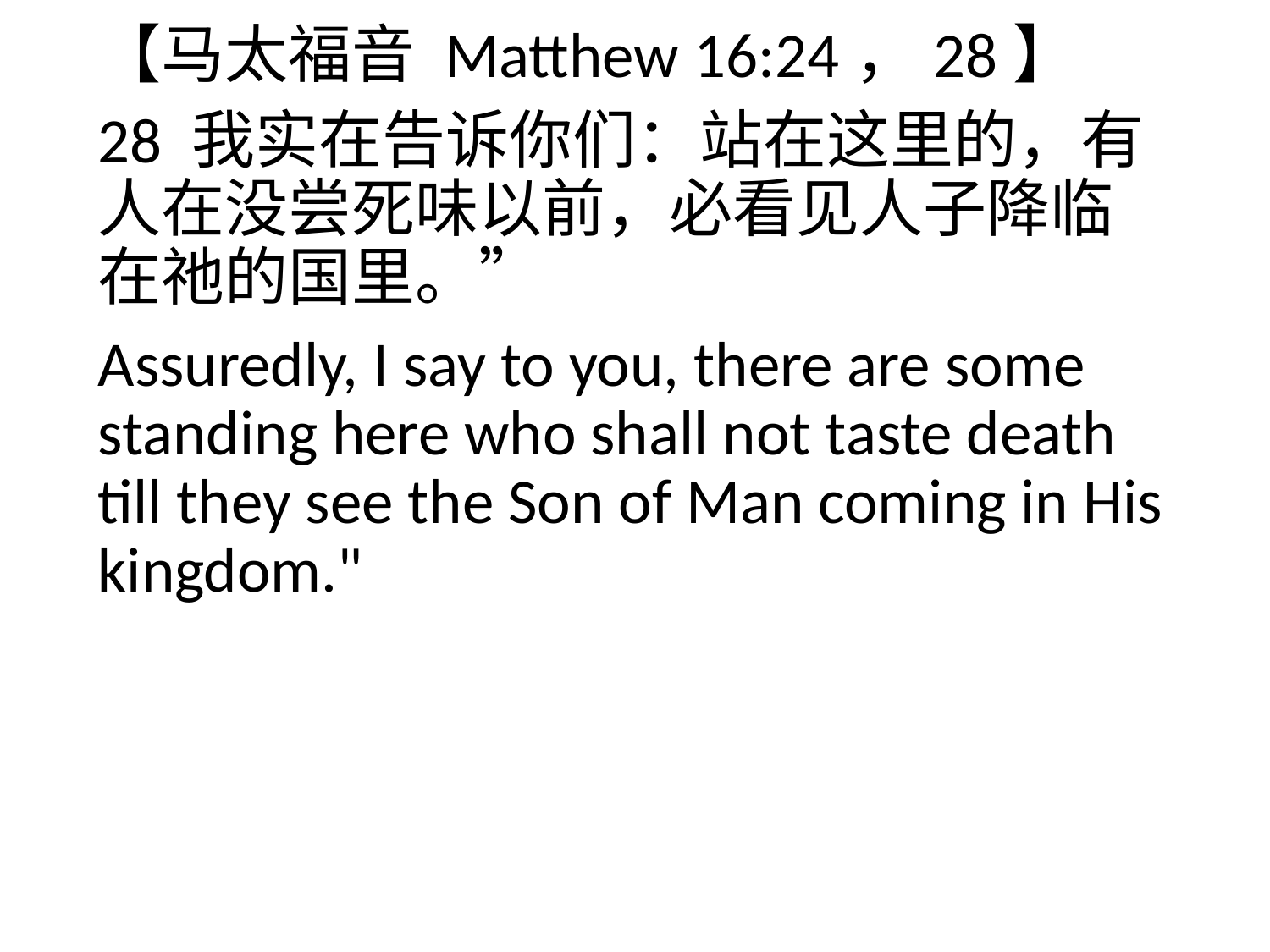

【马太福音 Matthew 16:24，28】
28 我实在告诉你们：站在这里的，有人在没尝死味以前，必看见人子降临在祂的国里。”
Assuredly, I say to you, there are some standing here who shall not taste death till they see the Son of Man coming in His kingdom."